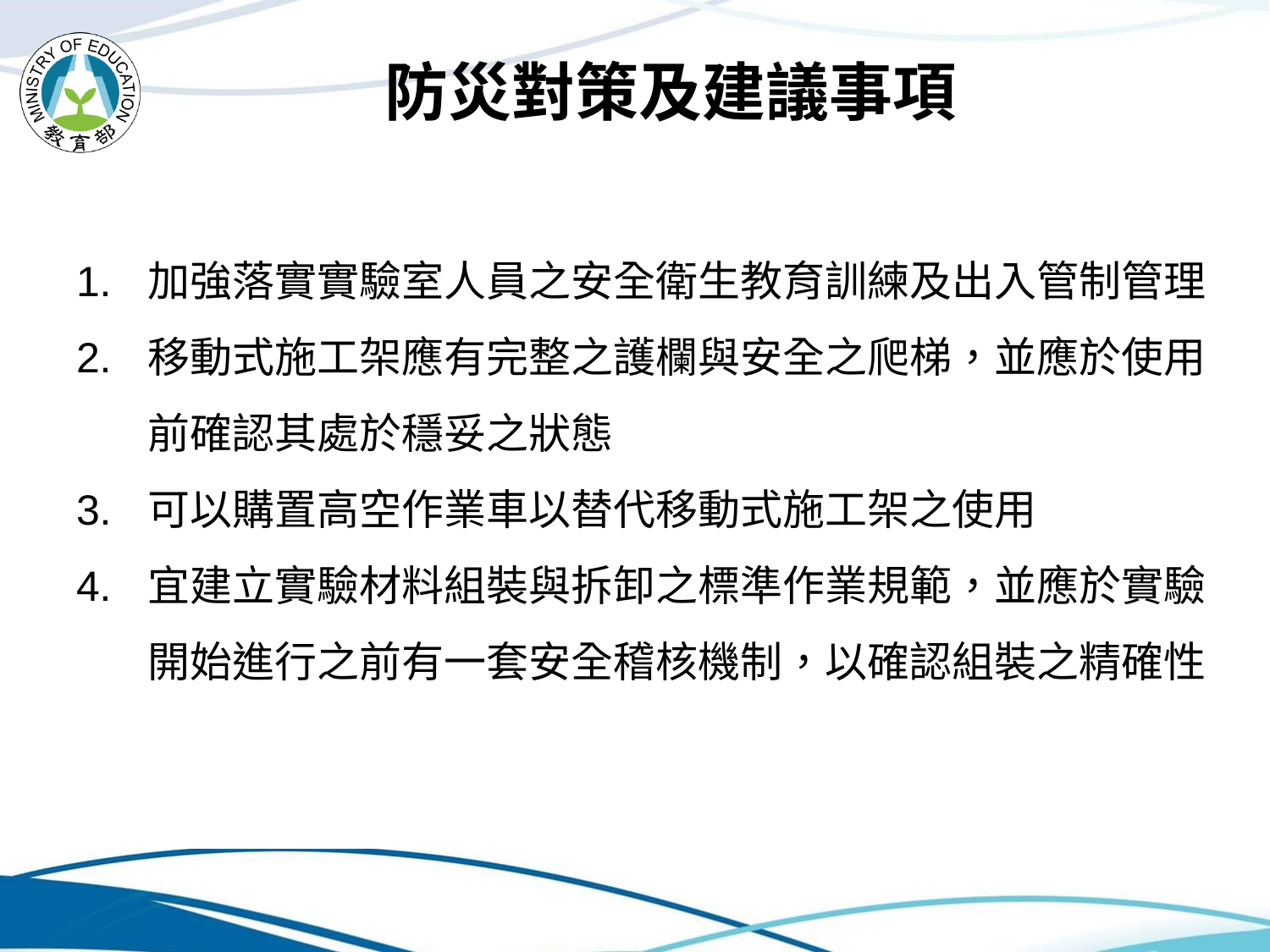

# 防災對策及建議事項
加強落實實驗室人員之安全衛生教育訓練及出入管制管理
移動式施工架應有完整之護欄與安全之爬梯，並應於使用前確認其處於穩妥之狀態
可以購置高空作業車以替代移動式施工架之使用
宜建立實驗材料組裝與拆卸之標準作業規範，並應於實驗開始進行之前有一套安全稽核機制，以確認組裝之精確性